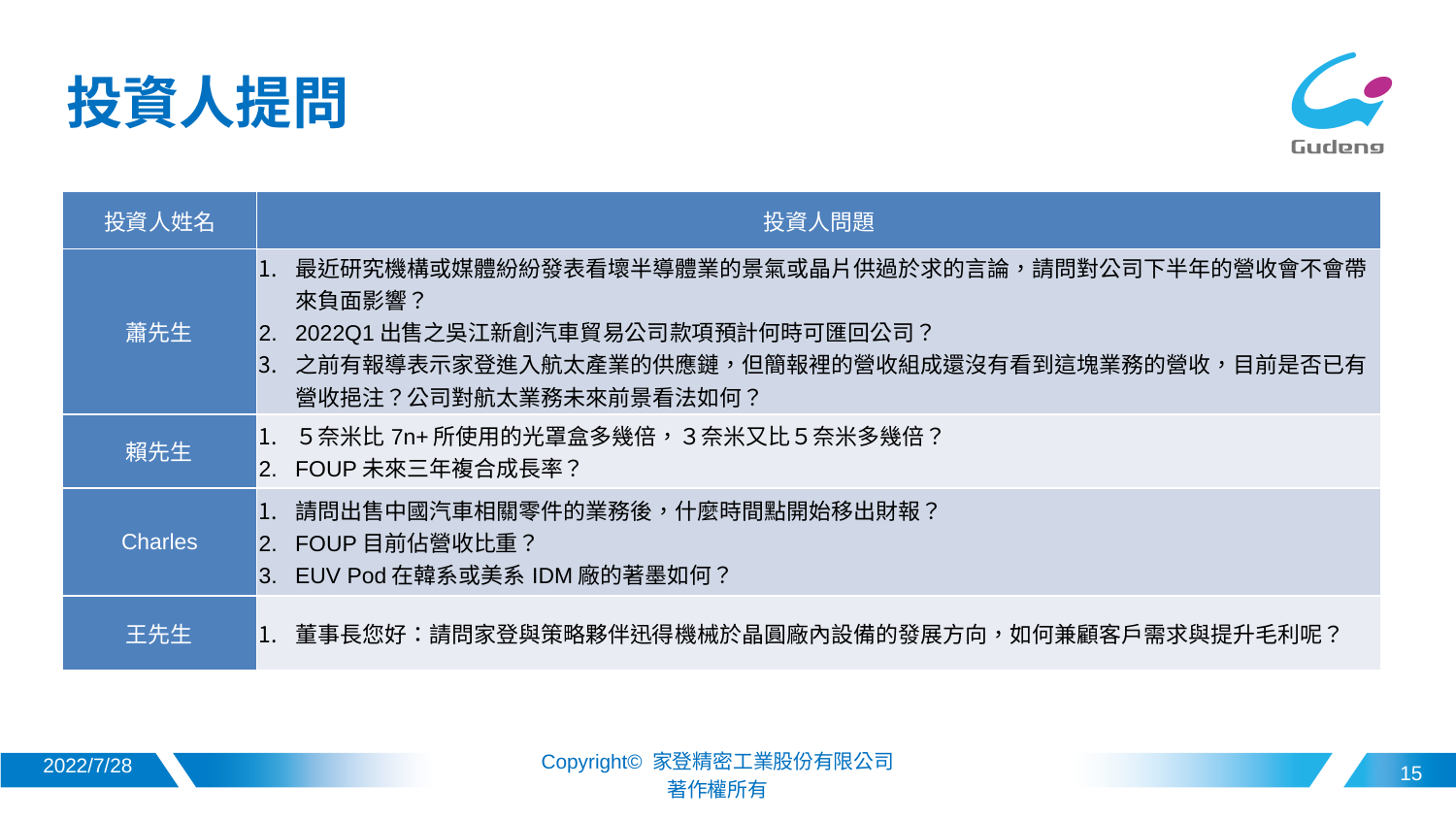

# 投資人提問
| 投資人姓名 | 投資人問題 |
| --- | --- |
| 蕭先生 | 最近研究機構或媒體紛紛發表看壞半導體業的景氣或晶片供過於求的言論，請問對公司下半年的營收會不會帶來負面影響？ 2022Q1出售之吳江新創汽車貿易公司款項預計何時可匯回公司？ 之前有報導表示家登進入航太產業的供應鏈，但簡報裡的營收組成還沒有看到這塊業務的營收，目前是否已有營收挹注？公司對航太業務未來前景看法如何？ |
| 賴先生 | ５奈米比7n+所使用的光罩盒多幾倍，３奈米又比５奈米多幾倍？ FOUP未來三年複合成長率？ |
| Charles | 請問出售中國汽車相關零件的業務後，什麼時間點開始移出財報？ FOUP目前佔營收比重？ EUV Pod在韓系或美系IDM廠的著墨如何？ |
| 王先生 | 董事長您好：請問家登與策略夥伴迅得機械於晶圓廠內設備的發展方向，如何兼顧客戶需求與提升毛利呢？ |
Copyright© 家登精密工業股份有限公司
著作權所有
2022/7/28
15